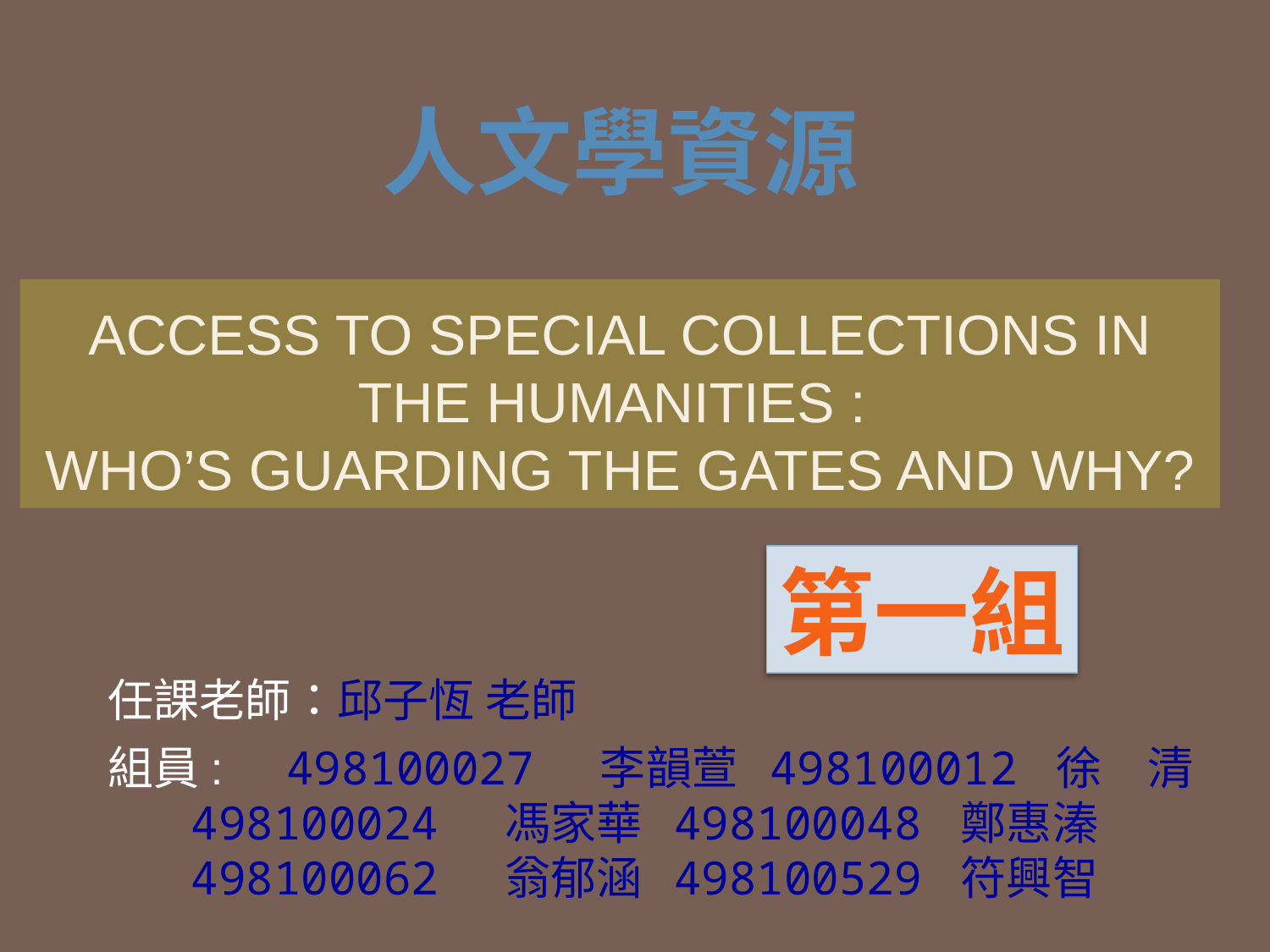

人文學資源
# Access to Special Collections in the Humanities : Who’s Guarding the Gates and Why?

任課老師：邱子恆 老師
組員:     498100027  李韻萱  498100012 徐　清
       498100024  馮家華  498100048 鄭惠溱
       498100062  翁郁涵  498100529 符興智
第一組